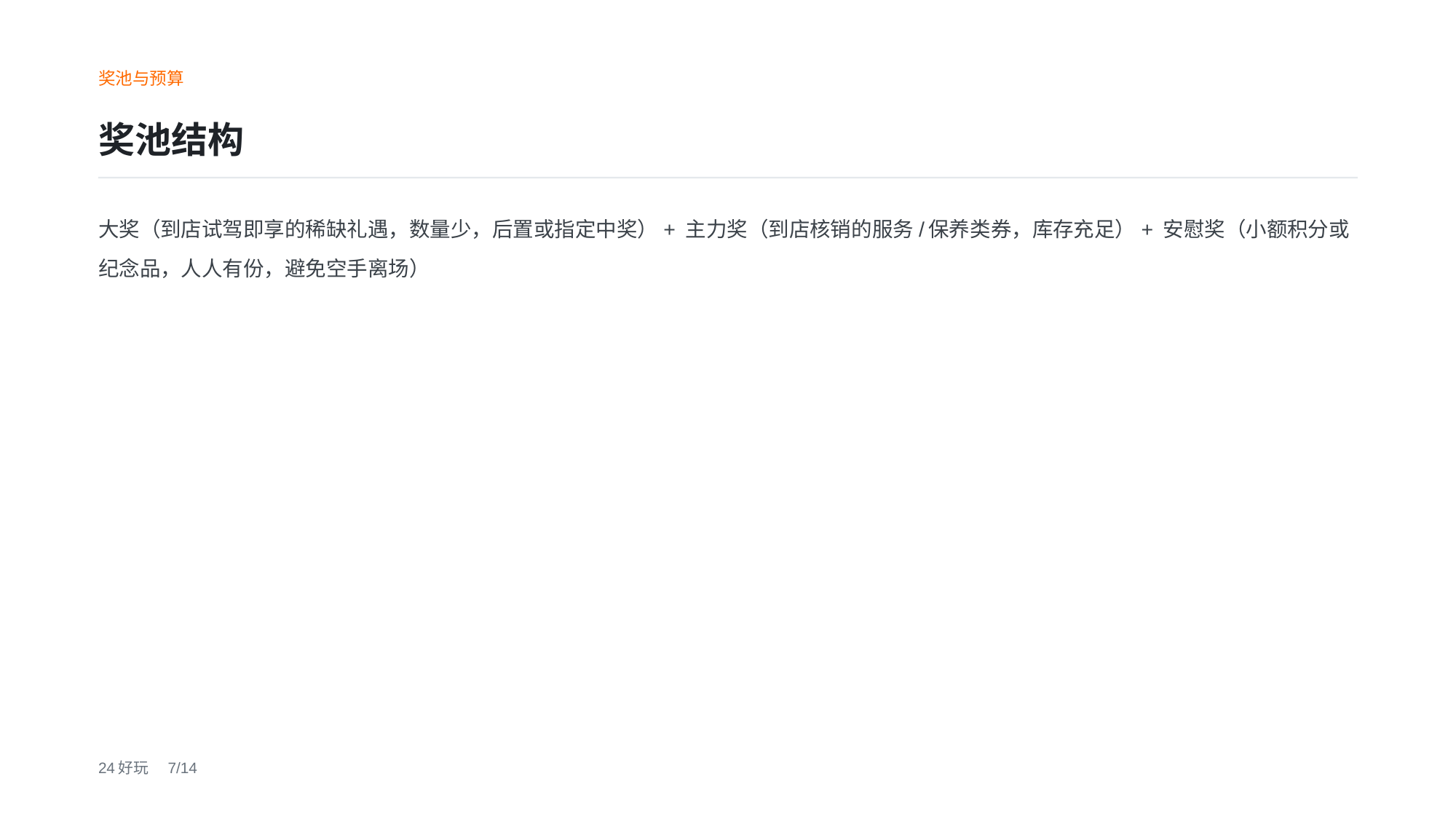

奖池与预算
奖池结构

大奖（到店试驾即享的稀缺礼遇，数量少，后置或指定中奖）+ 主力奖（到店核销的服务/保养类券，库存充足）+ 安慰奖（小额积分或纪念品，人人有份，避免空手离场）
24好玩　7/14